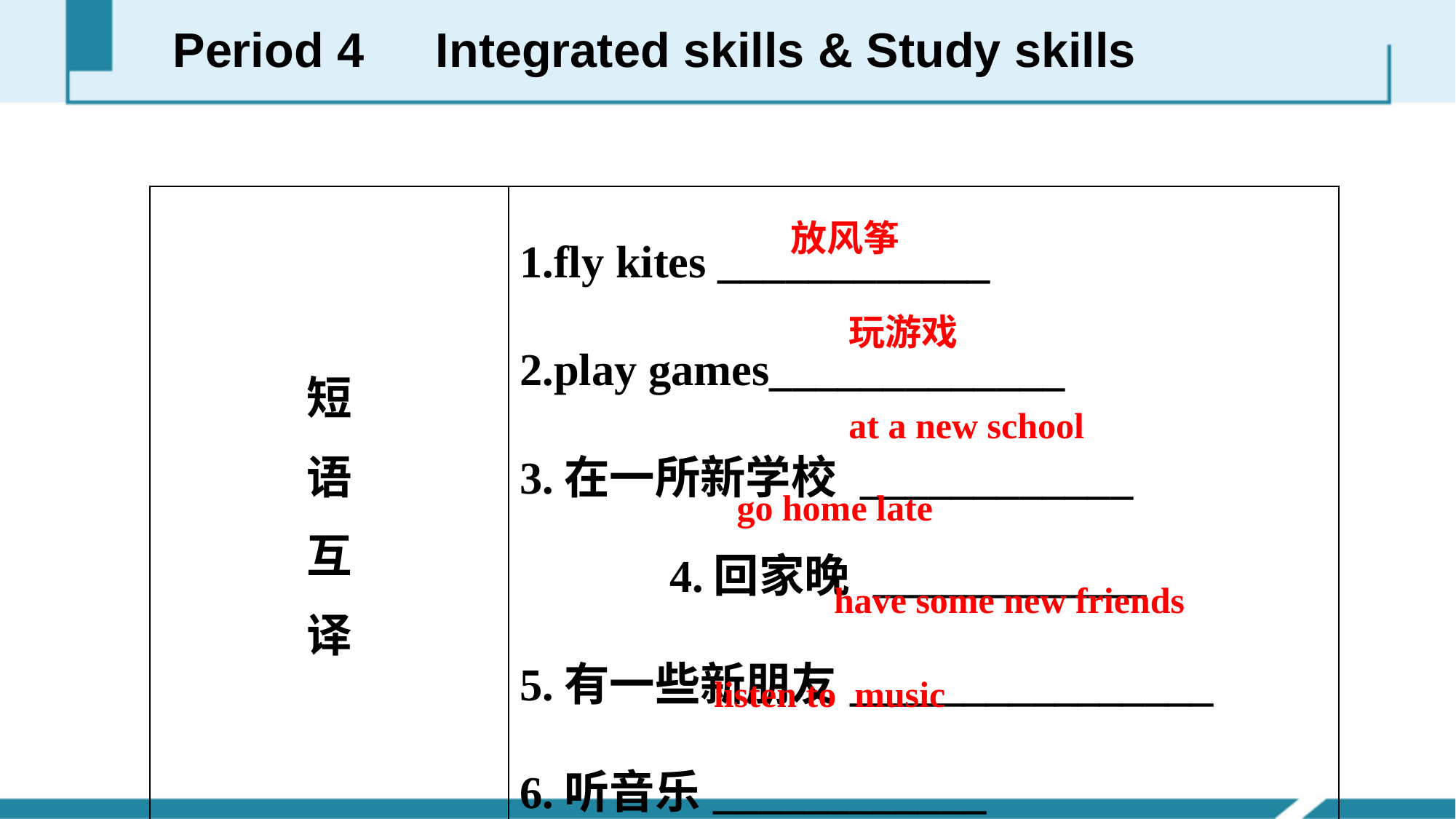

Period 4　Integrated skills & Study skills
| 短 语 互 译 | 1.fly kites \_\_\_\_\_\_\_\_\_\_\_\_　 2.play games\_\_\_\_\_\_\_\_\_\_\_\_\_　　 3.在一所新学校 \_\_\_\_\_\_\_\_\_\_\_\_　　　　　　　4.回家晚 \_\_\_\_\_\_\_\_\_\_\_\_ 5.有一些新朋友\_\_\_\_\_\_\_\_\_\_\_\_\_\_\_\_ 6.听音乐\_\_\_\_\_\_\_\_\_\_\_\_ |
| --- | --- |
放风筝
玩游戏

at a new school
go home late
have some new friends
listen to  music